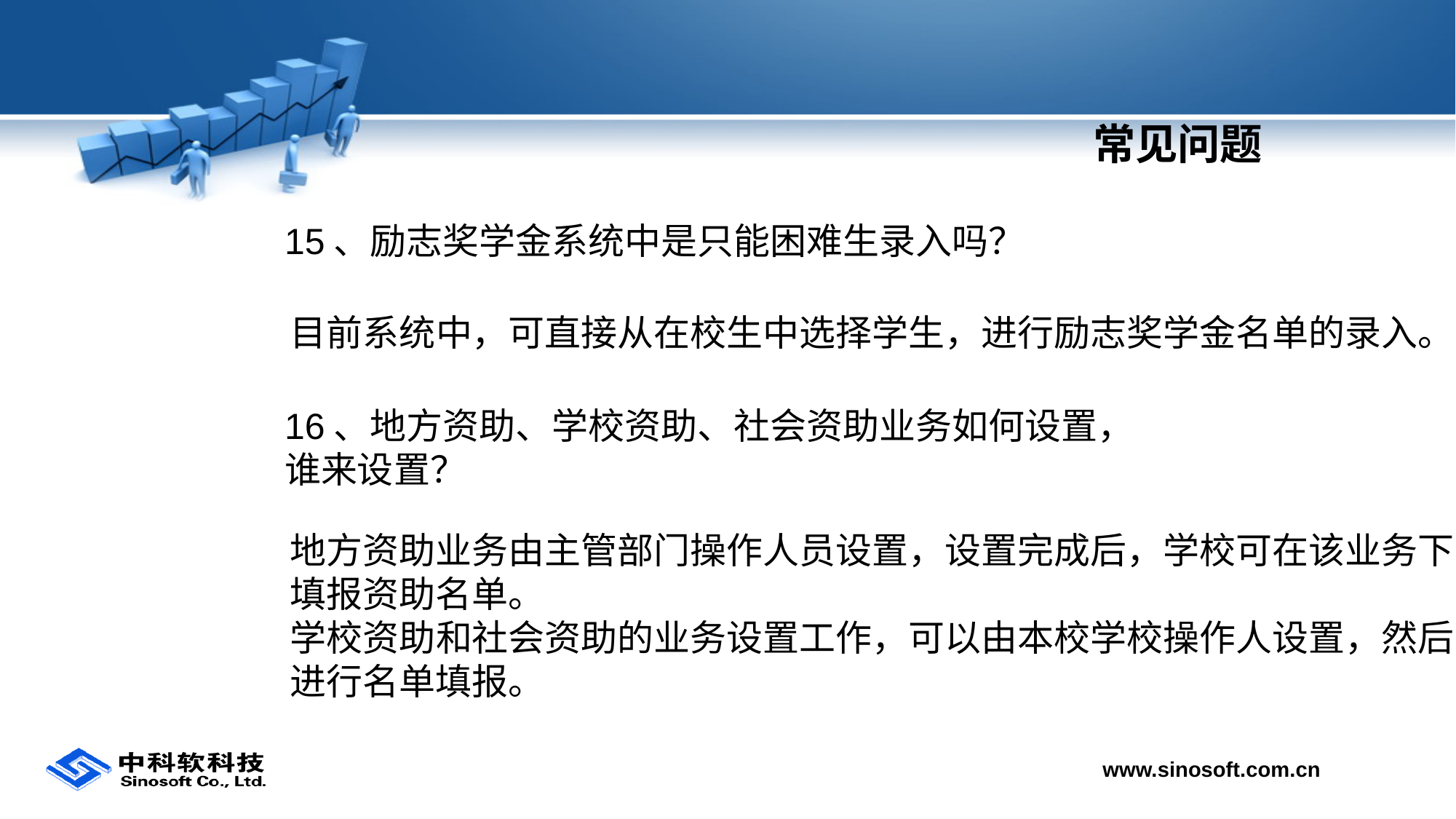

# 常见问题
15、励志奖学金系统中是只能困难生录入吗？
目前系统中，可直接从在校生中选择学生，进行励志奖学金名单的录入。
16、地方资助、学校资助、社会资助业务如何设置，谁来设置？
地方资助业务由主管部门操作人员设置，设置完成后，学校可在该业务下
填报资助名单。
学校资助和社会资助的业务设置工作，可以由本校学校操作人设置，然后
进行名单填报。